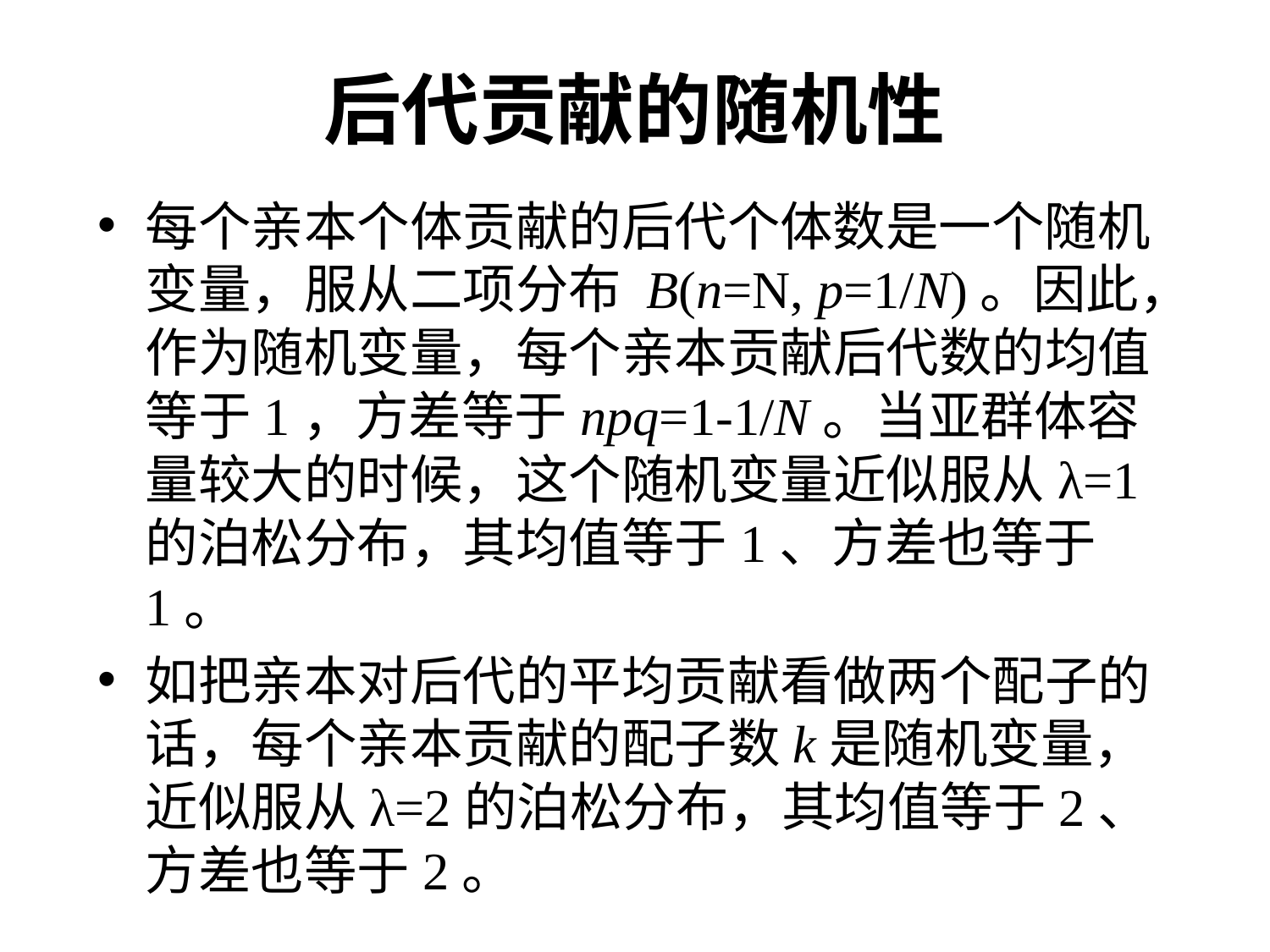

# 后代贡献的随机性
每个亲本个体贡献的后代个体数是一个随机变量，服从二项分布 B(n=N, p=1/N)。因此，作为随机变量，每个亲本贡献后代数的均值等于1，方差等于npq=1-1/N。当亚群体容量较大的时候，这个随机变量近似服从λ=1的泊松分布，其均值等于1、方差也等于1。
如把亲本对后代的平均贡献看做两个配子的话，每个亲本贡献的配子数k是随机变量，近似服从λ=2的泊松分布，其均值等于2、方差也等于2。